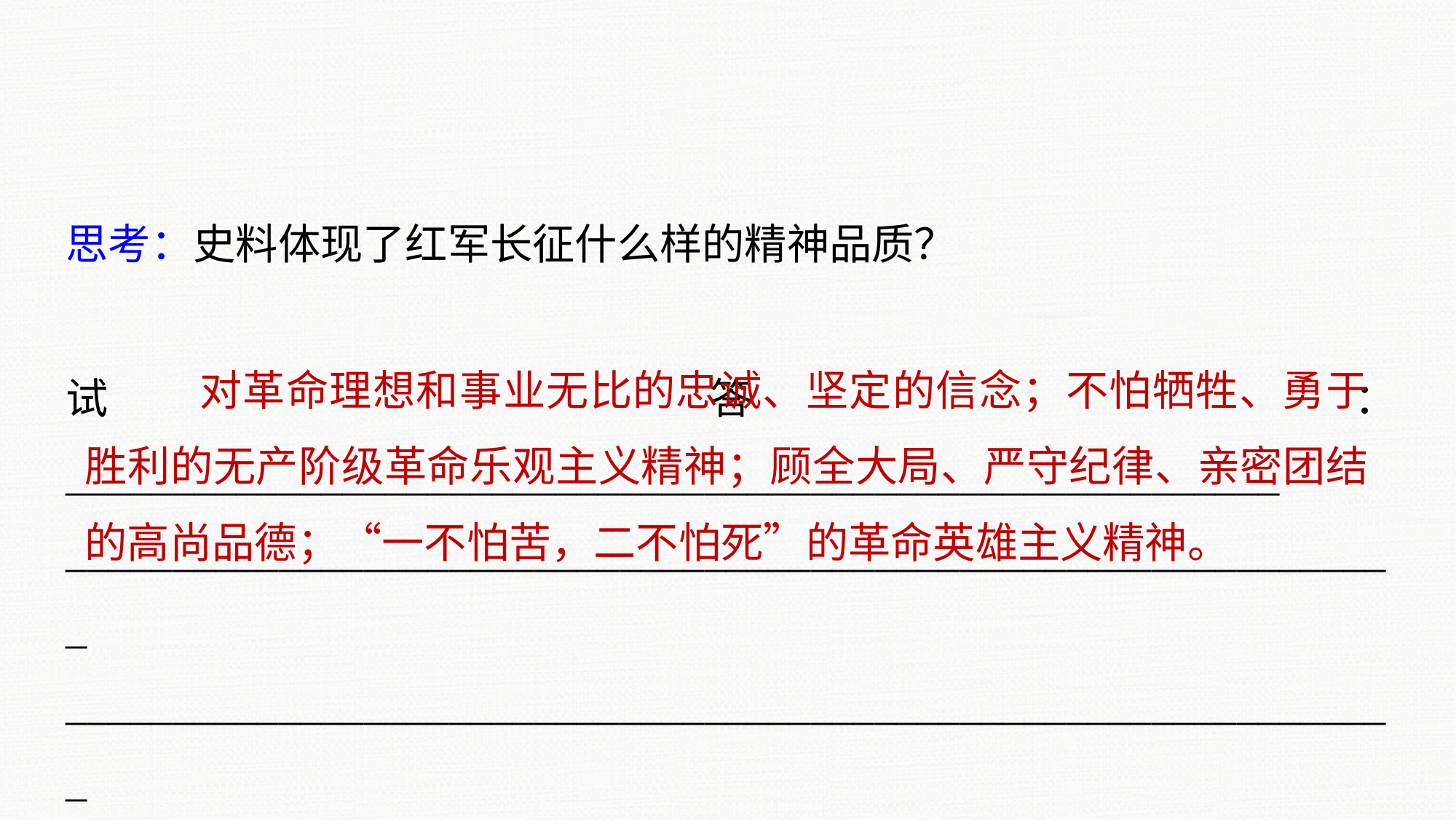

思考：史料体现了红军长征什么样的精神品质？
          对革命理想和事业无比的忠诚、坚定的信念；不怕牺牲、勇于胜利的无产阶级革命乐观主义精神；顾全大局、严守纪律、亲密团结的高尚品德；“一不怕苦，二不怕死”的革命英雄主义精神。
试答：_________________________________________________________
_______________________________________________________________
_______________________________________________________________